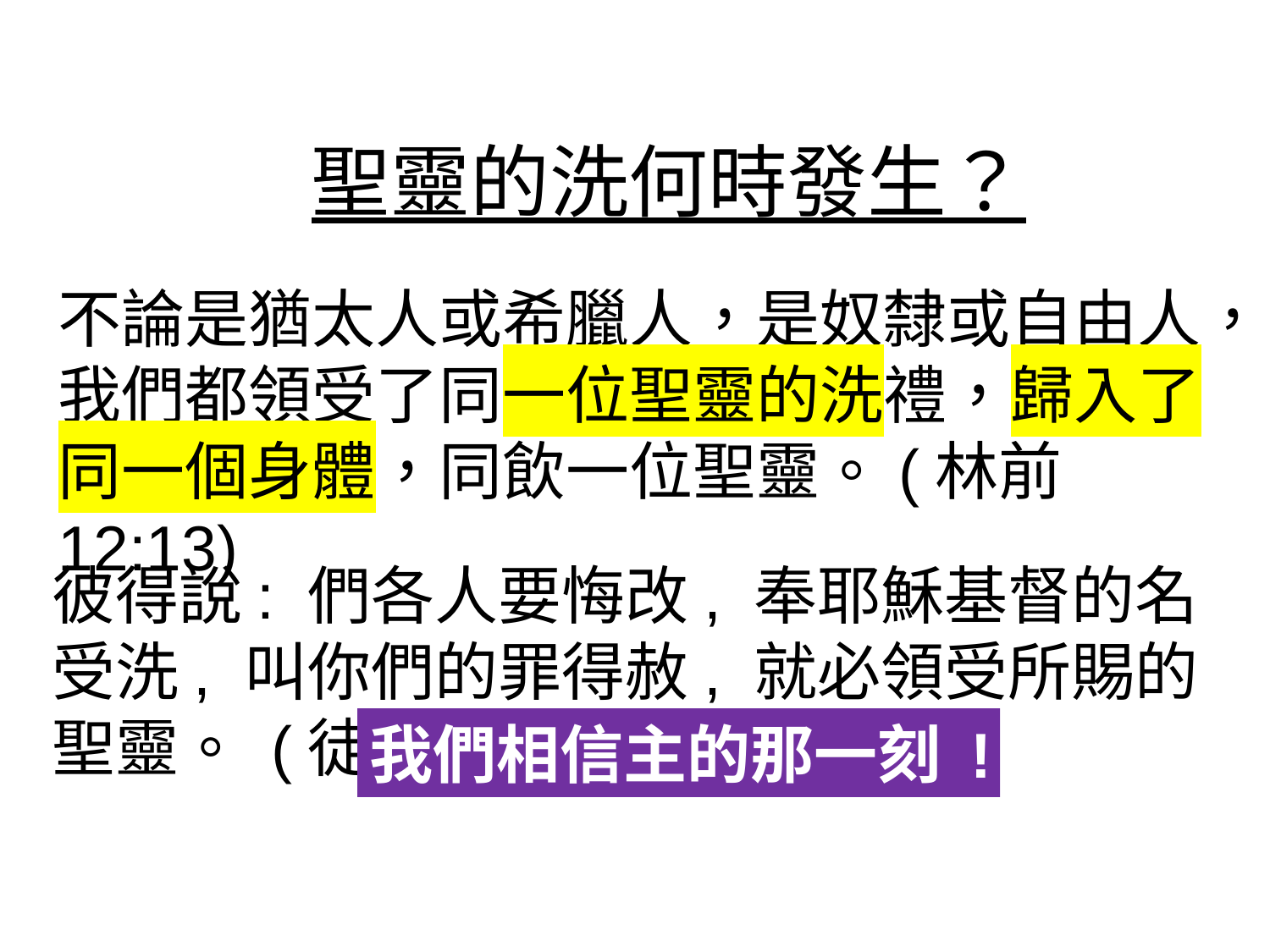

聖靈的洗何時發生？
不論是猶太人或希臘人，是奴隸或自由人，我們都領受了同一位聖靈的洗禮，歸入了同一個身體，同飲一位聖靈。(林前12:13)

彼得說: 們各人要悔改, 奉耶穌基督的名受洗, 叫你們的罪得赦, 就必領受所賜的聖靈。 (徒 2:38)
我們相信主的那一刻 !